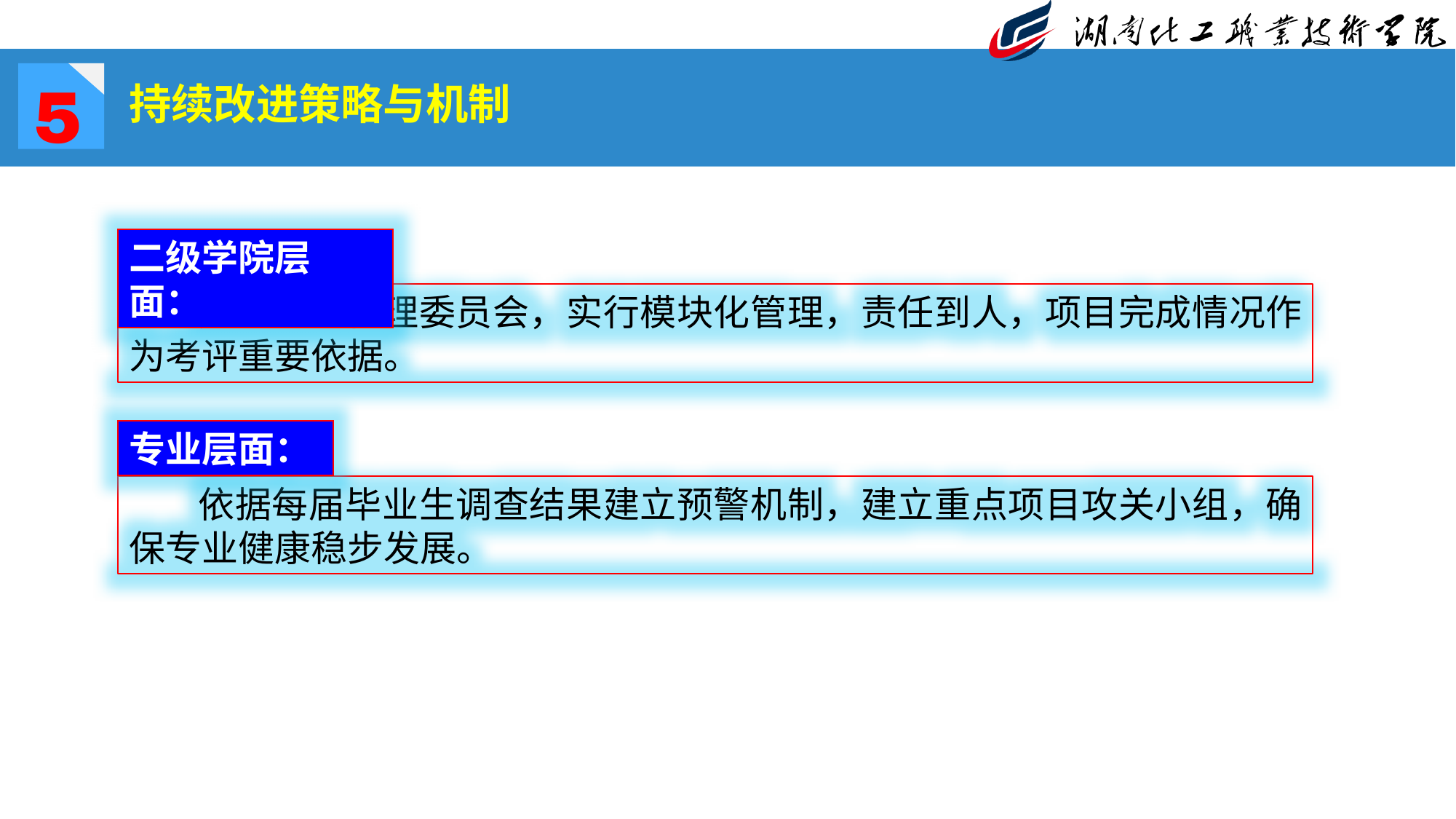

5
# 持续改进策略与机制
二级学院层面：
       成立项目管理委员会，实行模块化管理，责任到人，项目完成情况作为考评重要依据。
专业层面：
       依据每届毕业生调查结果建立预警机制，建立重点项目攻关小组，确保专业健康稳步发展。